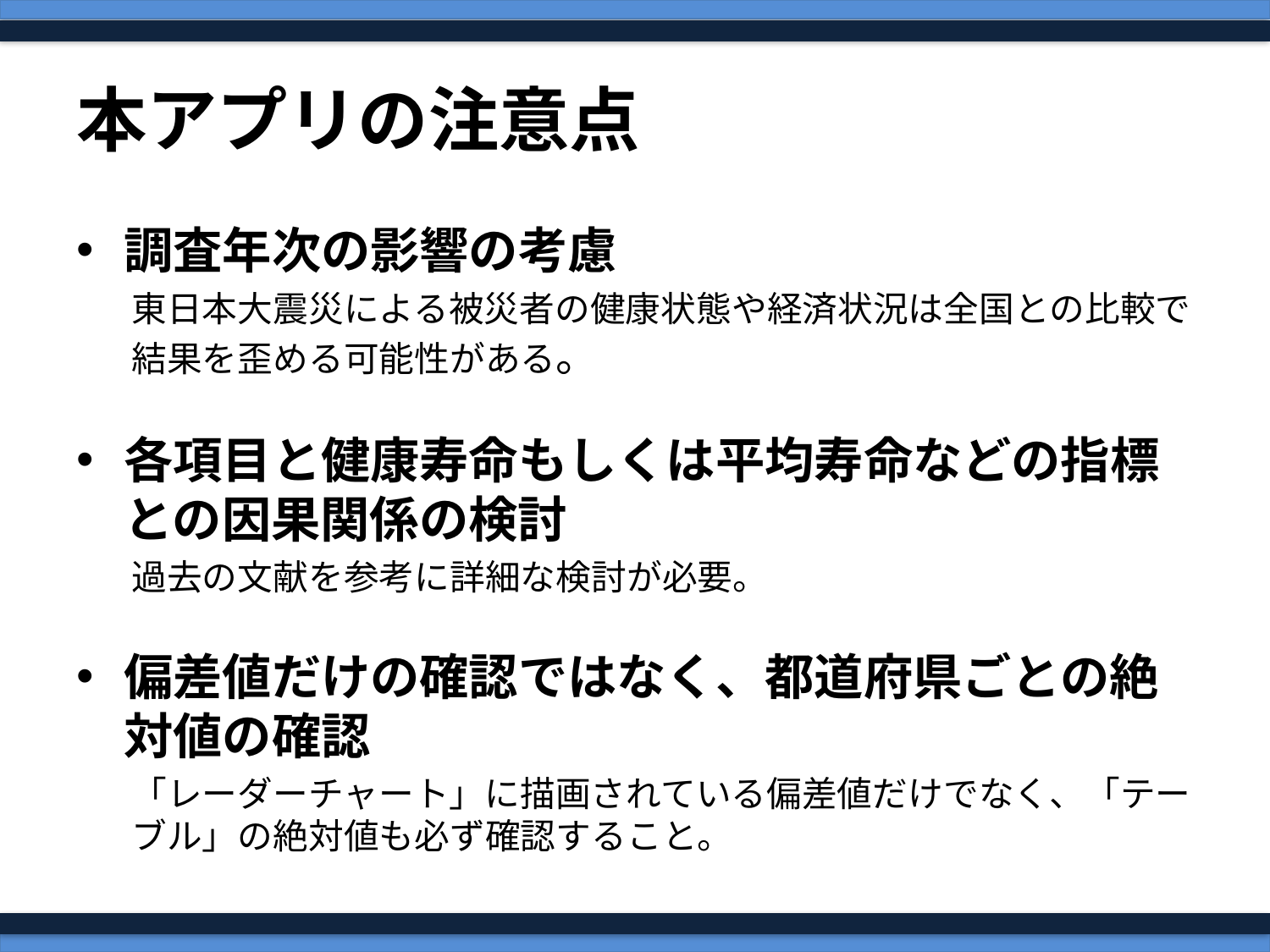

# 本アプリの注意点
調査年次の影響の考慮
東日本大震災による被災者の健康状態や経済状況は全国との比較で結果を歪める可能性がある。

各項目と健康寿命もしくは平均寿命などの指標との因果関係の検討
過去の文献を参考に詳細な検討が必要。

偏差値だけの確認ではなく、都道府県ごとの絶対値の確認
「レーダーチャート」に描画されている偏差値だけでなく、「テーブル」の絶対値も必ず確認すること。